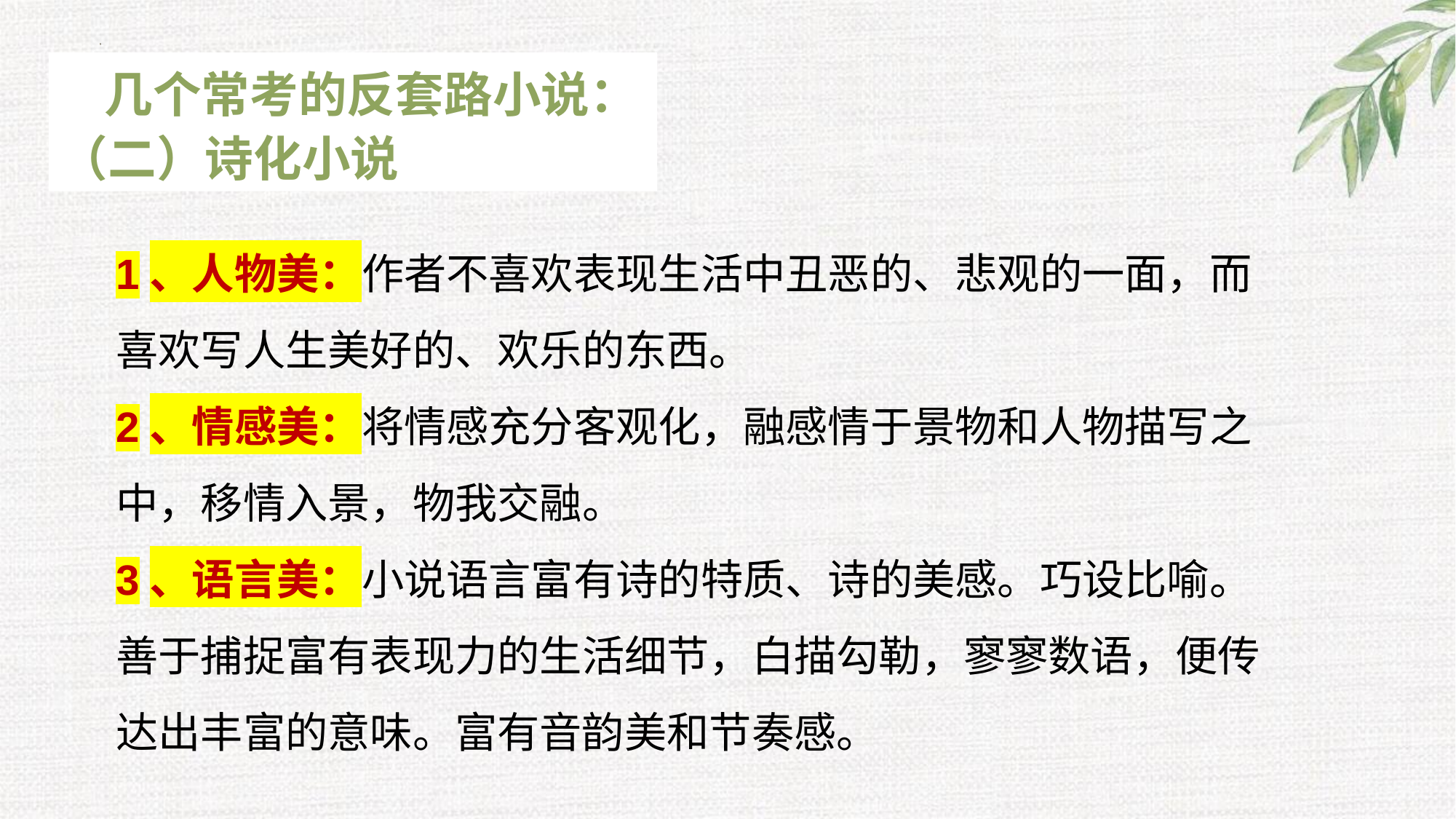

几个常考的反套路小说：
（二）诗化小说
1、人物美：作者不喜欢表现生活中丑恶的、悲观的一面，而喜欢写人生美好的、欢乐的东西。
2、情感美：将情感充分客观化，融感情于景物和人物描写之中，移情入景，物我交融。
3、语言美：小说语言富有诗的特质、诗的美感。巧设比喻。善于捕捉富有表现力的生活细节，白描勾勒，寥寥数语，便传达出丰富的意味。富有音韵美和节奏感。